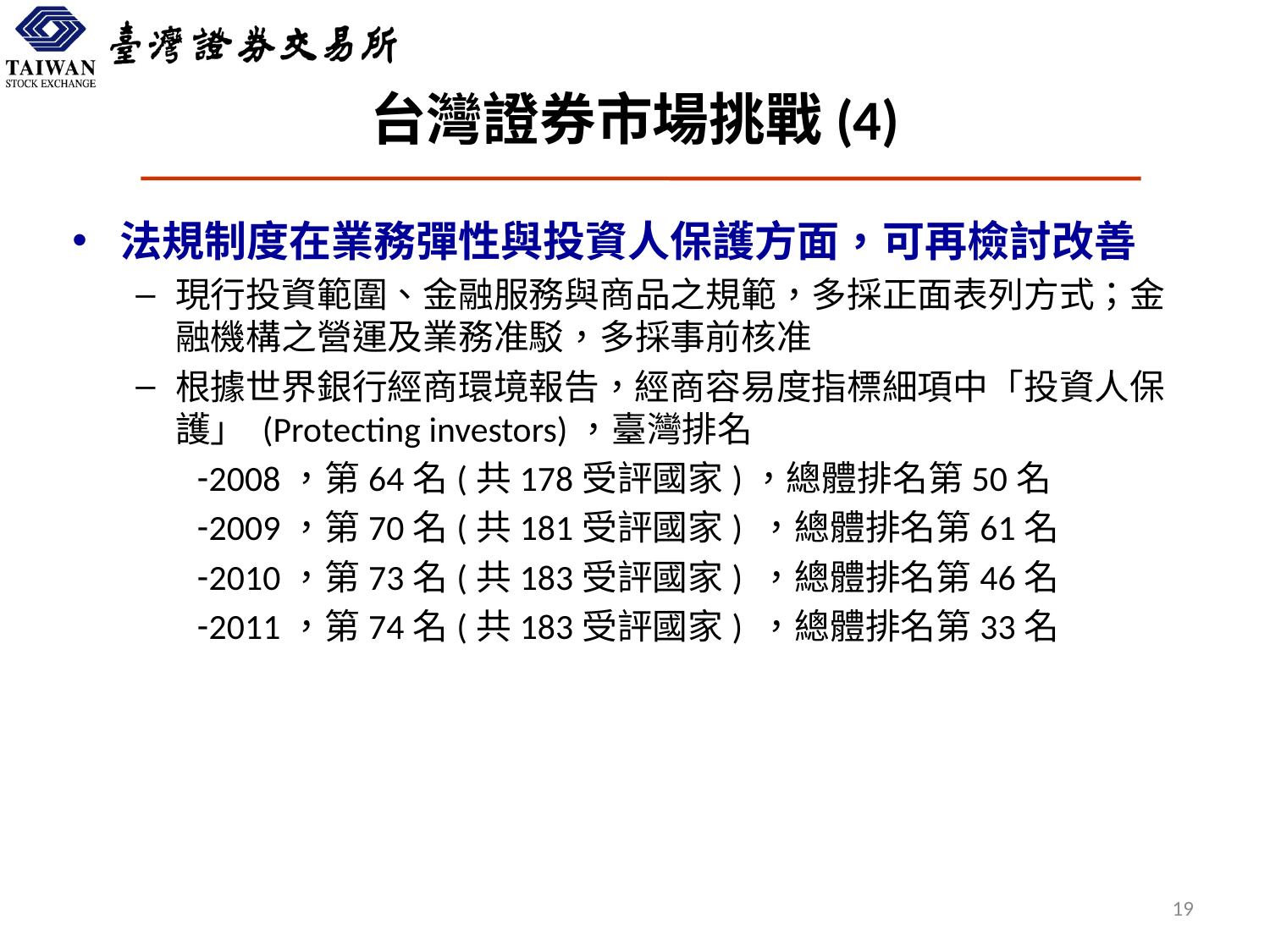

# 台灣證券市場挑戰(4)
法規制度在業務彈性與投資人保護方面，可再檢討改善
現行投資範圍、金融服務與商品之規範，多採正面表列方式；金融機構之營運及業務准駁，多採事前核准
根據世界銀行經商環境報告，經商容易度指標細項中「投資人保護」 (Protecting investors)，臺灣排名
2008，第64名(共178受評國家)，總體排名第50名
2009，第70名(共181受評國家) ，總體排名第61名
2010，第73名(共183受評國家) ，總體排名第46名
2011，第74名(共183受評國家) ，總體排名第33名
19